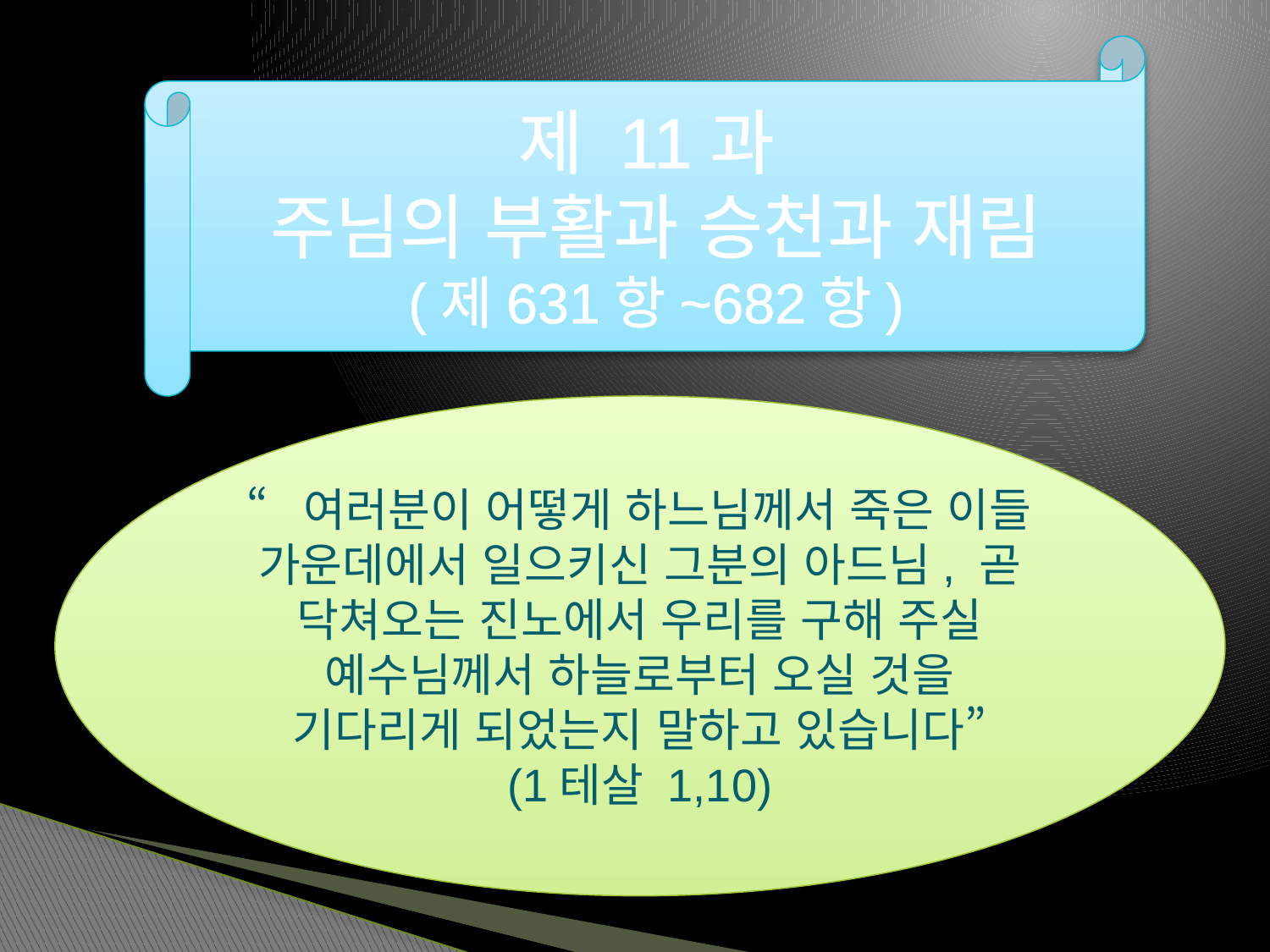

제 11과
주님의 부활과 승천과 재림
(제631항~682항)
“여러분이 어떻게 하느님께서 죽은 이들 가운데에서 일으키신 그분의 아드님, 곧 닥쳐오는 진노에서 우리를 구해 주실 예수님께서 하늘로부터 오실 것을 기다리게 되었는지 말하고 있습니다”
(1테살 1,10)